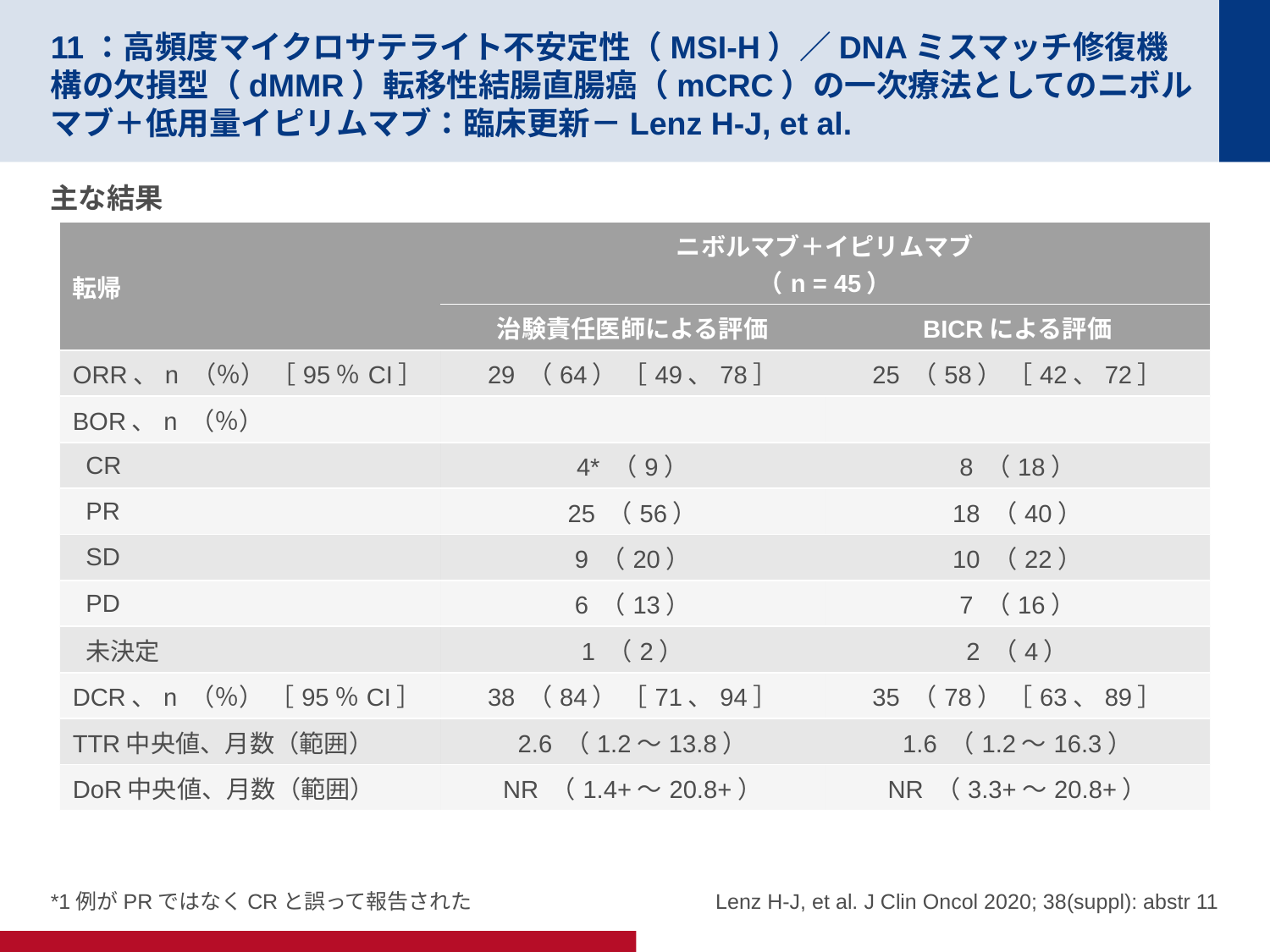

# 11：高頻度マイクロサテライト不安定性（MSI-H）／DNAミスマッチ修復機構の欠損型（dMMR）転移性結腸直腸癌（mCRC）の一次療法としてのニボルマブ＋低用量イピリムマブ：臨床更新－Lenz H-J, et al.
主な結果
| 転帰 | ニボルマブ＋イピリムマブ （n = 45） |  |
| --- | --- | --- |
|  | 治験責任医師による評価 | BICRによる評価 |
| ORR、n （％） ［95％CI］ | 29 （64） ［49、78］ | 25 （58） ［42、72］ |
| BOR、n （％） |  |  |
| CR | 4\* （9） | 8 （18） |
| PR | 25 （56） | 18 （40） |
| SD | 9 （20） | 10 （22） |
| PD | 6 （13） | 7 （16） |
| 未決定 | 1 （2） | 2 （4） |
| DCR、n （％） ［95％CI］ | 38 （84） ［71、94］ | 35 （78） ［63、89］ |
| TTR中央値、月数（範囲） | 2.6 （1.2～13.8） | 1.6 （1.2～16.3） |
| DoR中央値、月数（範囲） | NR （1.4+～20.8+） | NR （3.3+～20.8+） |
*1例がPRではなくCRと誤って報告された
Lenz H-J, et al. J Clin Oncol 2020; 38(suppl): abstr 11